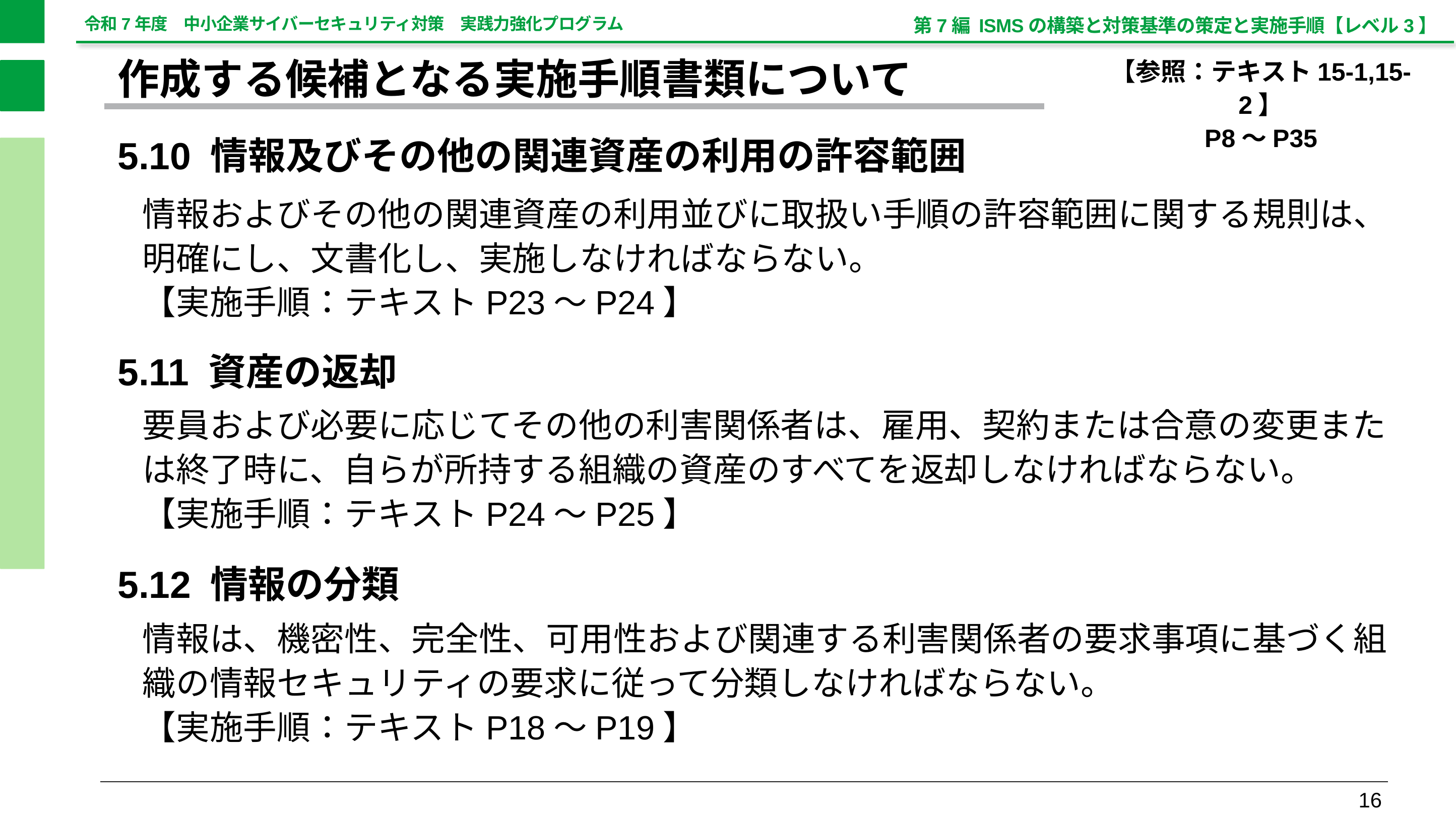

第7編 ISMSの構築と対策基準の策定と実施手順【レベル3】
【参照：テキスト15-1,15-2】
P8～P35
作成する候補となる実施手順書類について
5.10 情報及びその他の関連資産の利用の許容範囲

情報およびその他の関連資産の利用並びに取扱い手順の許容範囲に関する規則は、明確にし、文書化し、実施しなければならない。
【実施手順：テキストP23～P24】
5.11 資産の返却
要員および必要に応じてその他の利害関係者は、雇用、契約または合意の変更または終了時に、自らが所持する組織の資産のすべてを返却しなければならない。
【実施手順：テキストP24～P25】
5.12 情報の分類
情報は、機密性、完全性、可用性および関連する利害関係者の要求事項に基づく組織の情報セキュリティの要求に従って分類しなければならない。
【実施手順：テキストP18～P19】